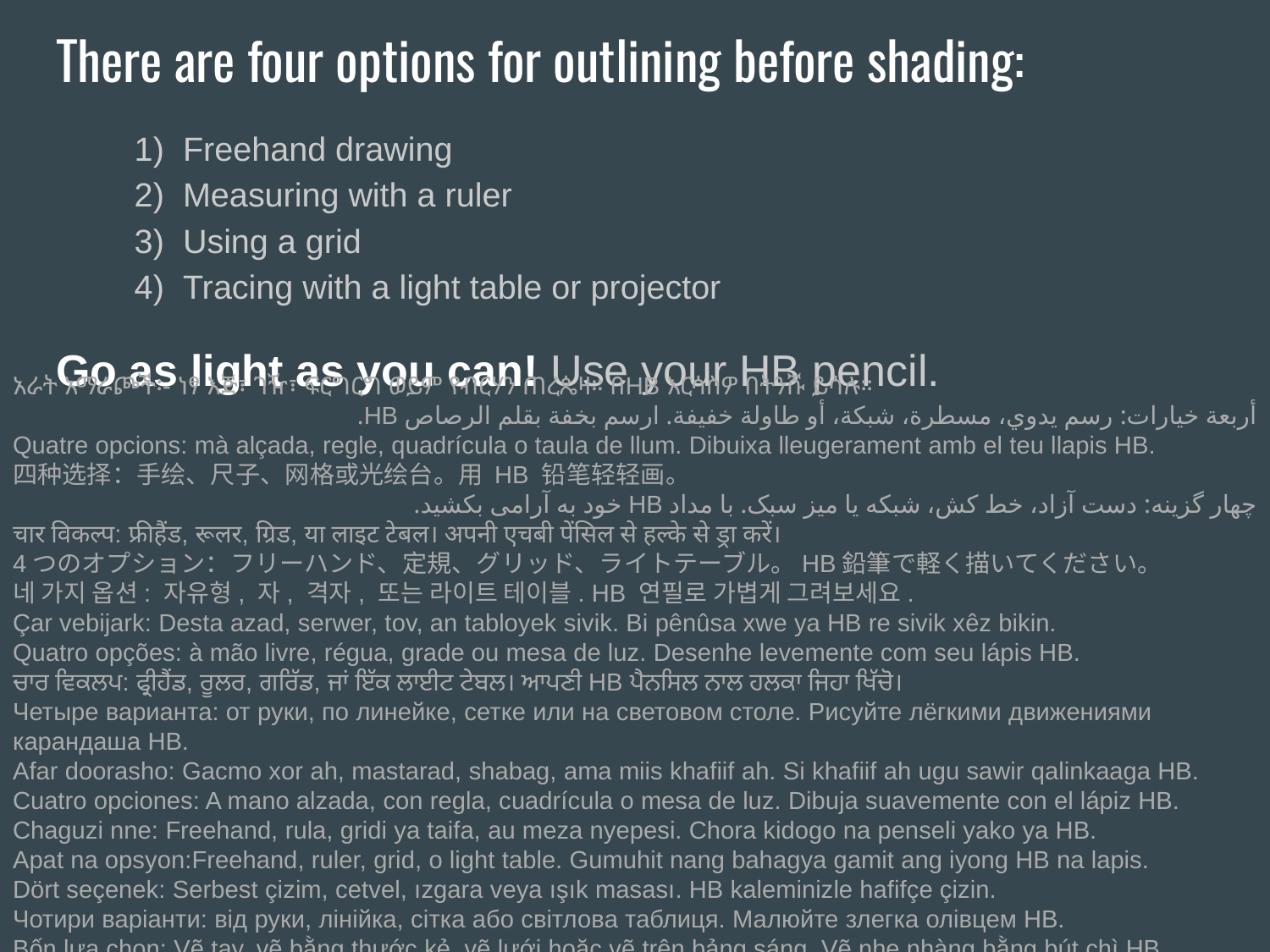

There are four options for outlining before shading:
Freehand drawing
Measuring with a ruler
Using a grid
Tracing with a light table or projector
Go as light as you can! Use your HB pencil.
አራት አማራጮች፡- ነፃ እጅ፣ ገዥ፣ ፍርግርግ ወይም የብርሃን ጠረጴዛ። በHB እርሳስዎ በትንሹ ይሳሉ።
أربعة خيارات: رسم يدوي، مسطرة، شبكة، أو طاولة خفيفة. ارسم بخفة بقلم الرصاص HB.
Quatre opcions: mà alçada, regle, quadrícula o taula de llum. Dibuixa lleugerament amb el teu llapis HB.
四种选择：手绘、尺子、网格或光绘台。用 HB 铅笔轻轻画。
چهار گزینه: دست آزاد، خط کش، شبکه یا میز سبک. با مداد HB خود به آرامی بکشید.
चार विकल्प: फ्रीहैंड, रूलर, ग्रिड, या लाइट टेबल। अपनी एचबी पेंसिल से हल्के से ड्रा करें।
4つのオプション：フリーハンド、定規、グリッド、ライトテーブル。HB鉛筆で軽く描いてください。
네 가지 옵션: 자유형, 자, 격자, 또는 라이트 테이블. HB 연필로 가볍게 그려보세요.
Çar vebijark: Desta azad, serwer, tov, an tabloyek sivik. Bi pênûsa xwe ya HB re sivik xêz bikin.
Quatro opções: à mão livre, régua, grade ou mesa de luz. Desenhe levemente com seu lápis HB.
ਚਾਰ ਵਿਕਲਪ: ਫ੍ਰੀਹੈਂਡ, ਰੂਲਰ, ਗਰਿੱਡ, ਜਾਂ ਇੱਕ ਲਾਈਟ ਟੇਬਲ। ਆਪਣੀ HB ਪੈਨਸਿਲ ਨਾਲ ਹਲਕਾ ਜਿਹਾ ਖਿੱਚੋ।
Четыре варианта: от руки, по линейке, сетке или на световом столе. Рисуйте лёгкими движениями карандаша HB.
Afar doorasho: Gacmo xor ah, mastarad, shabag, ama miis khafiif ah. Si khafiif ah ugu sawir qalinkaaga HB.
Cuatro opciones: A mano alzada, con regla, cuadrícula o mesa de luz. Dibuja suavemente con el lápiz HB.
Chaguzi nne: Freehand, rula, gridi ya taifa, au meza nyepesi. Chora kidogo na penseli yako ya HB.
Apat na opsyon:Freehand, ruler, grid, o light table. Gumuhit nang bahagya gamit ang iyong HB na lapis.
Dört seçenek: Serbest çizim, cetvel, ızgara veya ışık masası. HB kaleminizle hafifçe çizin.
Чотири варіанти: від руки, лінійка, сітка або світлова таблиця. Малюйте злегка олівцем HB.
Bốn lựa chọn: Vẽ tay, vẽ bằng thước kẻ, vẽ lưới hoặc vẽ trên bảng sáng. Vẽ nhẹ nhàng bằng bút chì HB.